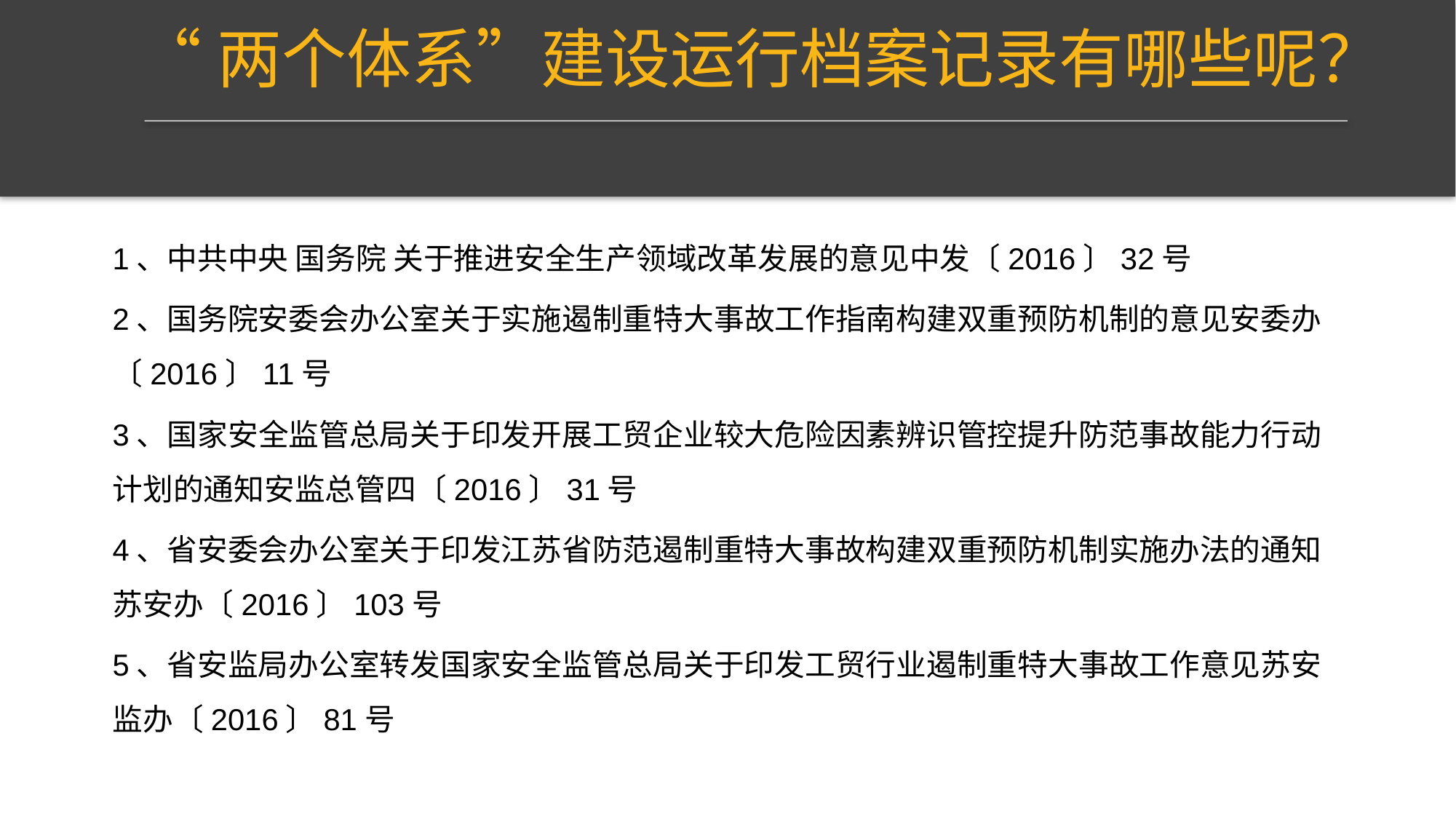

“两个体系”建设运行档案记录有哪些呢？
1、中共中央 国务院 关于推进安全生产领域改革发展的意见中发〔2016〕32号
2、国务院安委会办公室关于实施遏制重特大事故工作指南构建双重预防机制的意见安委办〔2016〕11号
3、国家安全监管总局关于印发开展工贸企业较大危险因素辨识管控提升防范事故能力行动计划的通知安监总管四〔2016〕31号
4、省安委会办公室关于印发江苏省防范遏制重特大事故构建双重预防机制实施办法的通知苏安办〔2016〕103号
5、省安监局办公室转发国家安全监管总局关于印发工贸行业遏制重特大事故工作意见苏安监办〔2016〕81号